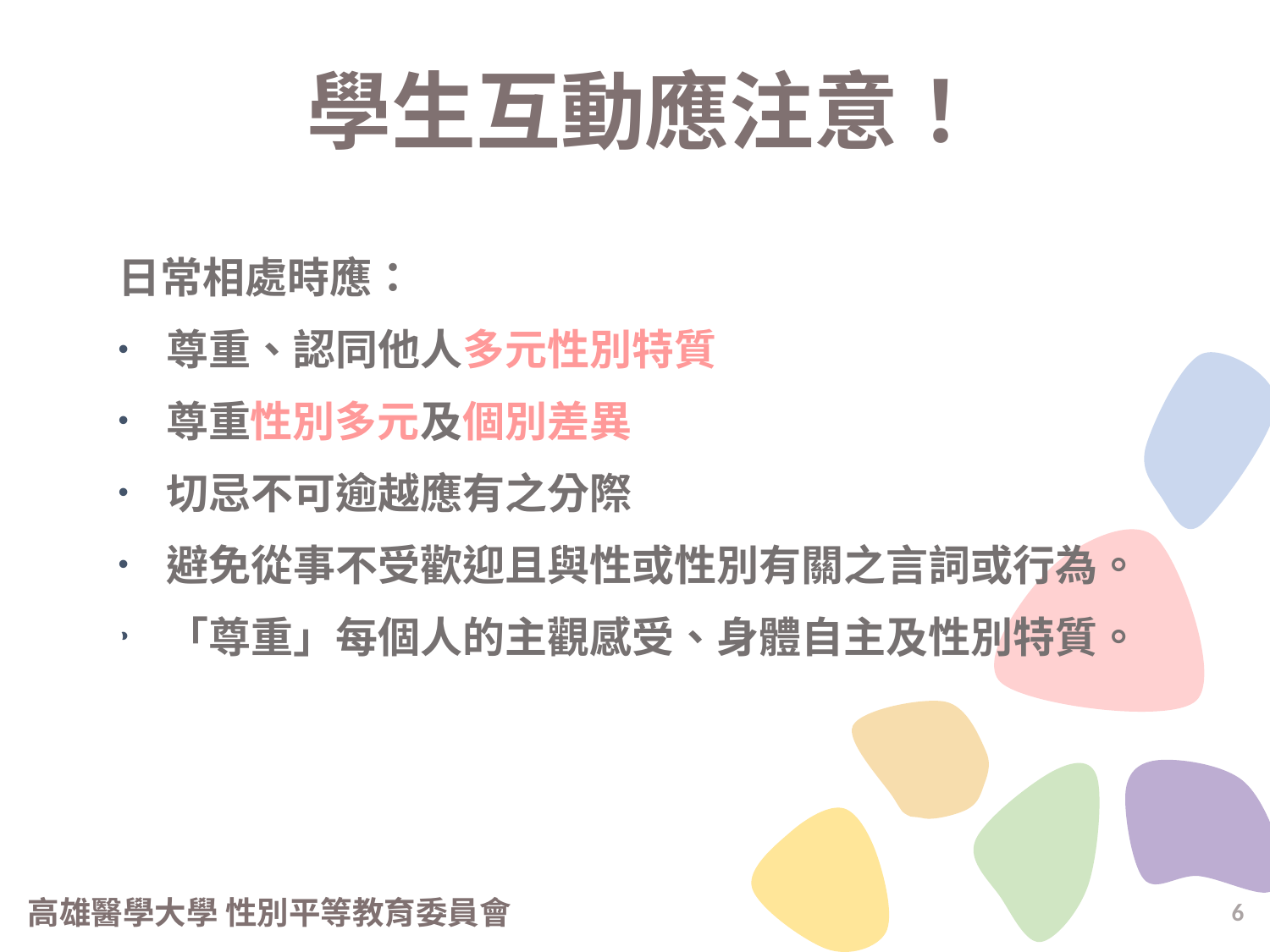

學生互動應注意！
日常相處時應：
尊重、認同他人多元性別特質
尊重性別多元及個別差異
切忌不可逾越應有之分際
避免從事不受歡迎且與性或性別有關之言詞或行為。
「尊重」每個人的主觀感受、身體自主及性別特質。

2

3

高雄醫學大學 性別平等教育委員會
6